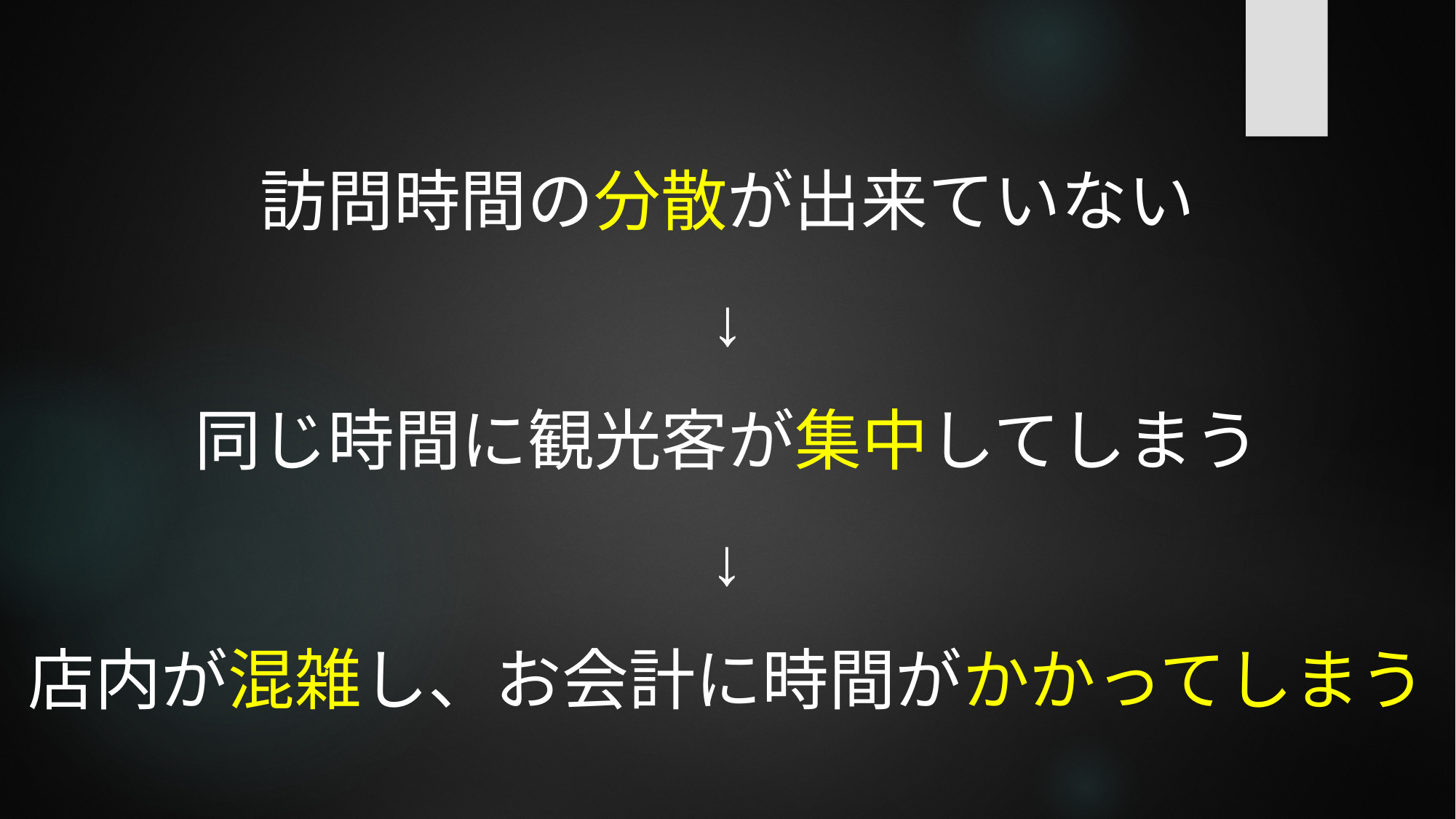

訪問時間の分散が出来ていない
↓
同じ時間に観光客が集中してしまう
↓
店内が混雑し、お会計に時間がかかってしまう